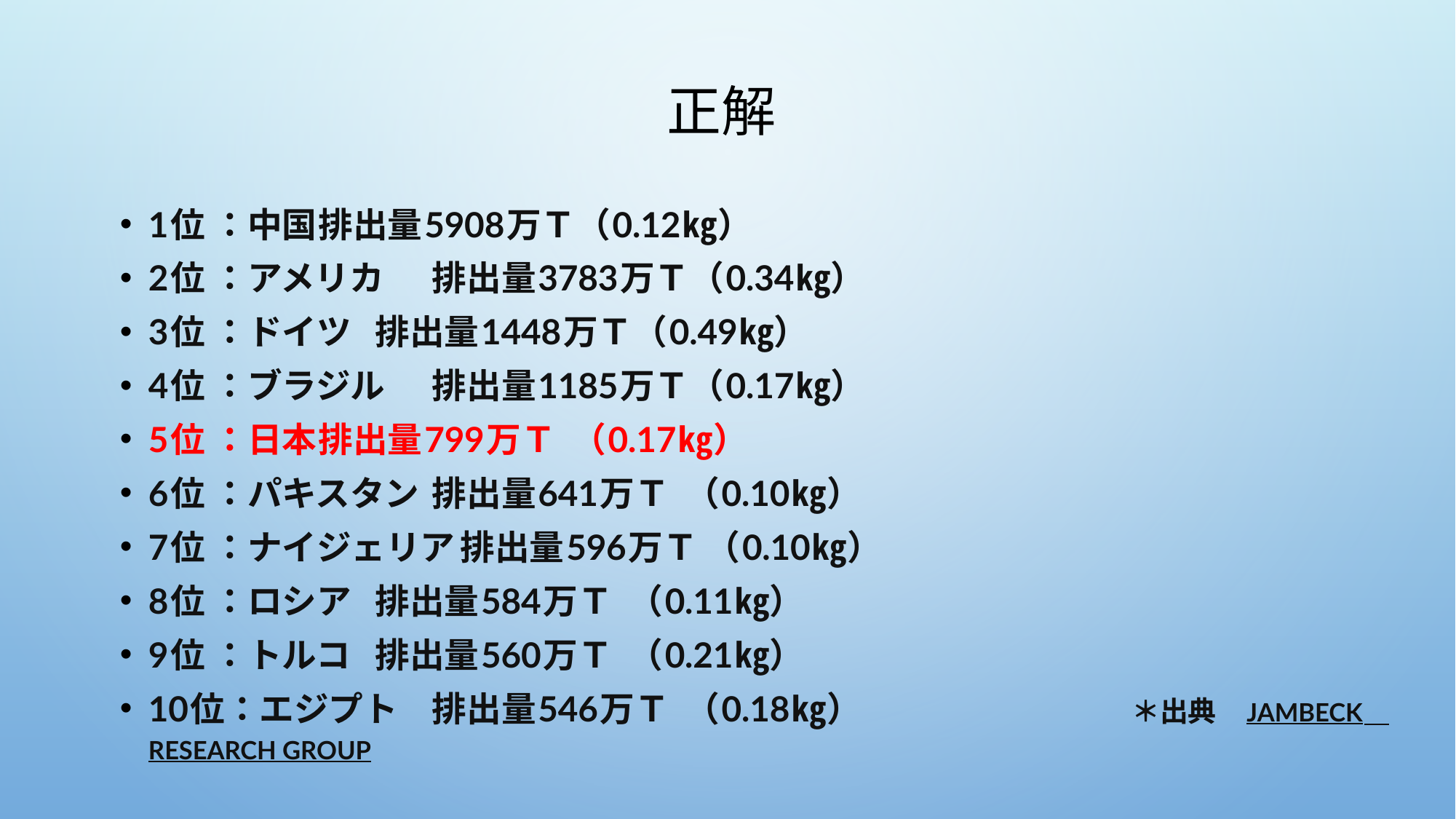

# 正解
1位 ：中国		排出量5908万ｔ（0.12㎏）
2位 ：アメリカ		排出量3783万ｔ（0.34㎏）
3位 ：ドイツ		排出量1448万ｔ（0.49㎏）
4位 ：ブラジル		排出量1185万ｔ（0.17㎏）
5位 ：日本		排出量799万ｔ  （0.17㎏）
6位 ：パキスタン	排出量641万ｔ  （0.10㎏）
7位 ：ナイジェリア	排出量596万ｔ （0.10㎏）
8位 ：ロシア		排出量584万ｔ  （0.11㎏）
9位 ：トルコ		排出量560万ｔ  （0.21㎏）
10位：エジプト		排出量546万ｔ  （0.18㎏）　　　　　　　　＊出典　Jambeck　Research Group